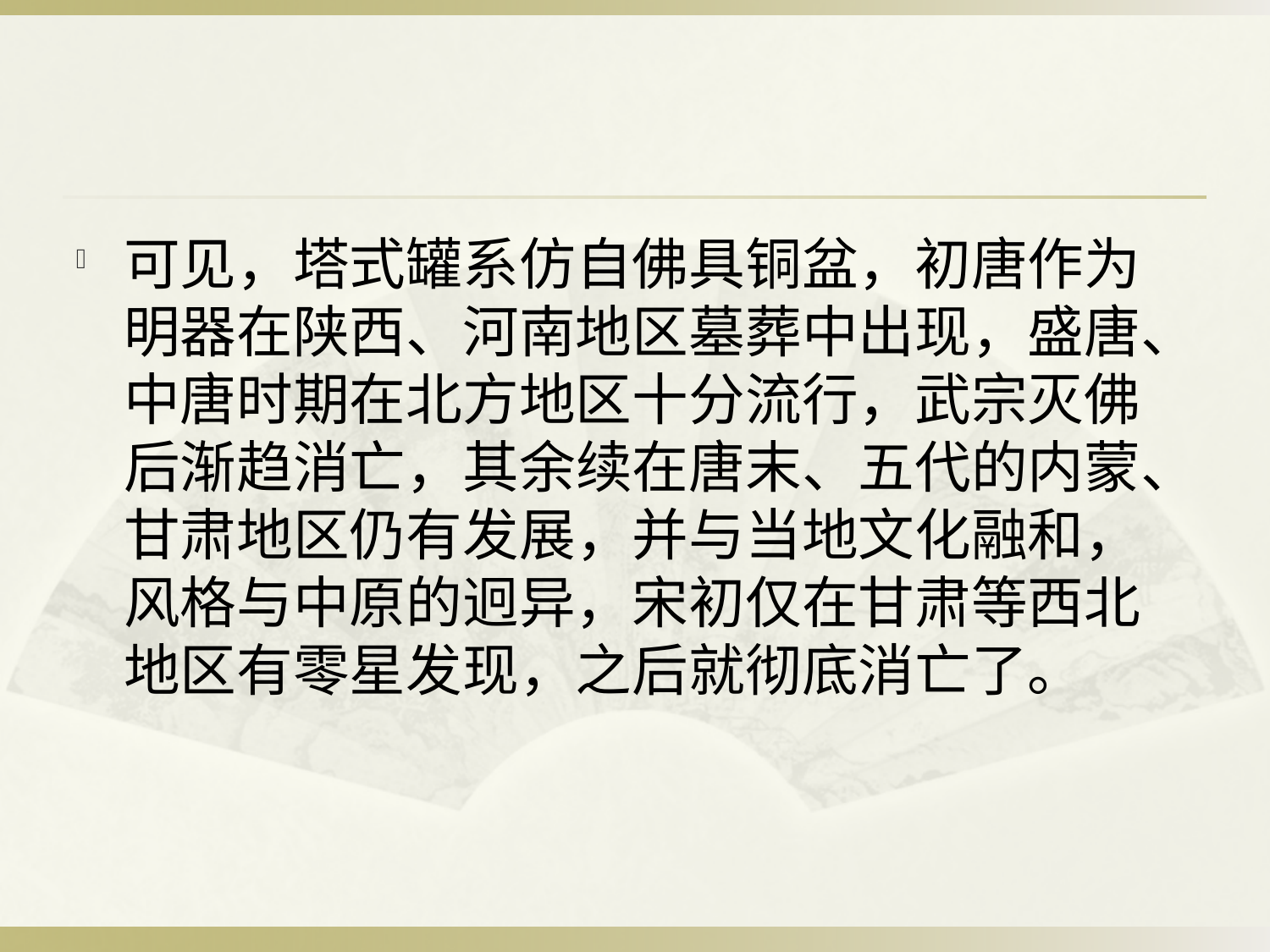

#
可见，塔式罐系仿自佛具铜盆，初唐作为明器在陕西、河南地区墓葬中出现，盛唐、中唐时期在北方地区十分流行，武宗灭佛后渐趋消亡，其余续在唐末、五代的内蒙、甘肃地区仍有发展，并与当地文化融和，风格与中原的迥异，宋初仅在甘肃等西北地区有零星发现，之后就彻底消亡了。